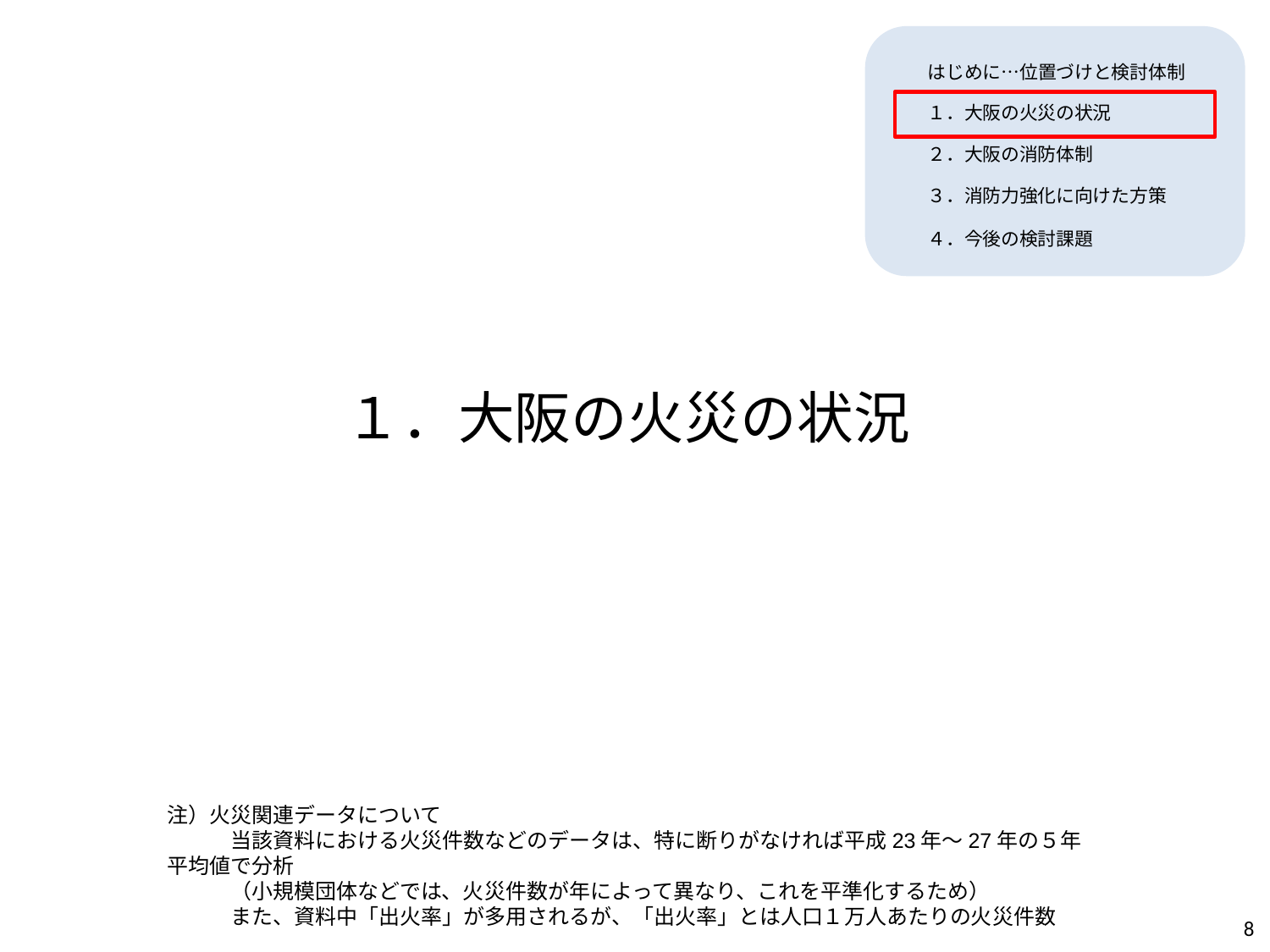

はじめに…位置づけと検討体制

１．大阪の火災の状況

２．大阪の消防体制

３．消防力強化に向けた方策

４．今後の検討課題

１．大阪の火災の状況
注）火災関連データについて
　　　当該資料における火災件数などのデータは、特に断りがなければ平成23年～27年の５年平均値で分析
　　　（小規模団体などでは、火災件数が年によって異なり、これを平準化するため）
　　　また、資料中「出火率」が多用されるが、「出火率」とは人口１万人あたりの火災件数
8